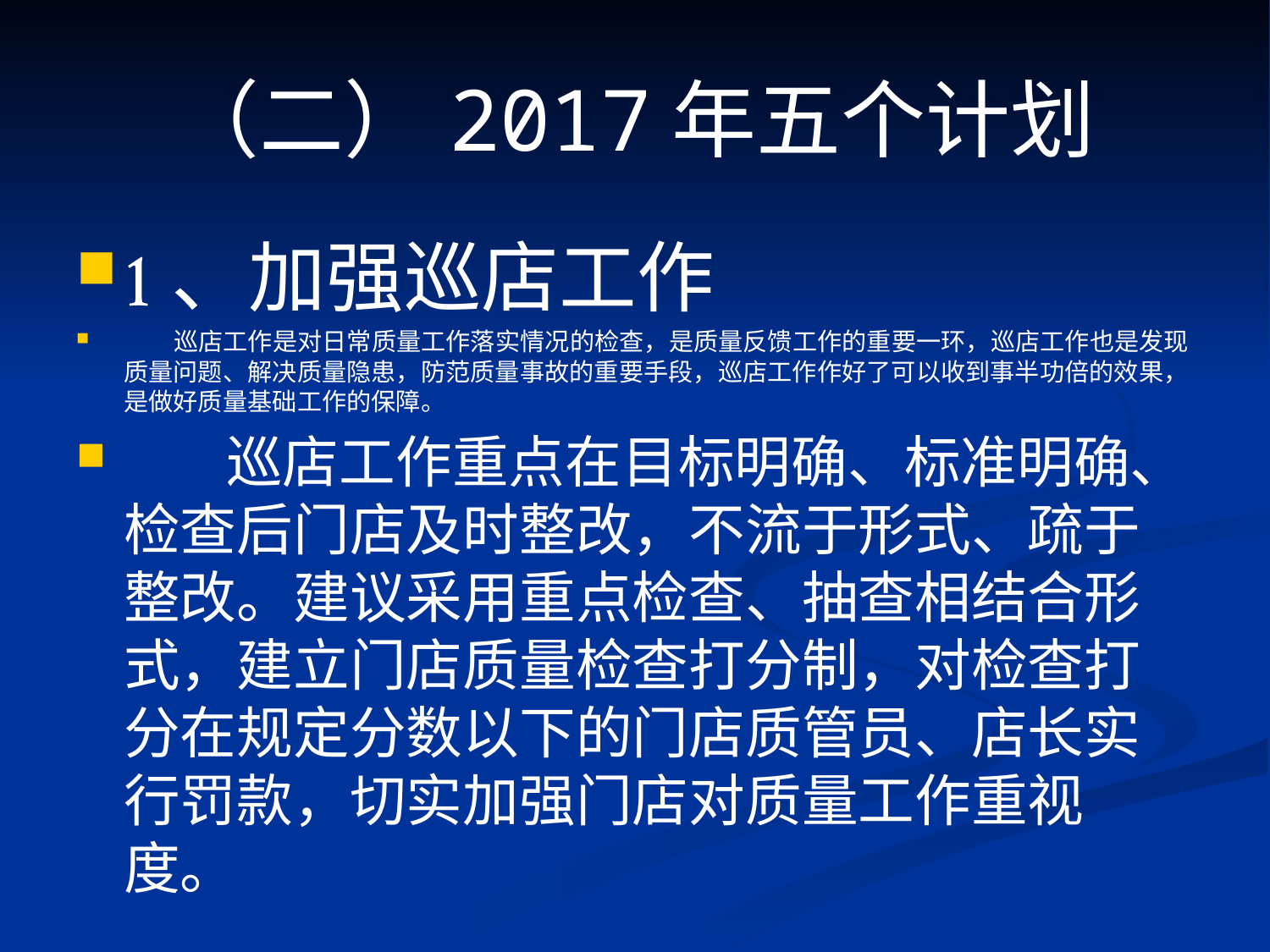

# （二）2017年五个计划
1、加强巡店工作
        巡店工作是对日常质量工作落实情况的检查，是质量反馈工作的重要一环，巡店工作也是发现质量问题、解决质量隐患，防范质量事故的重要手段，巡店工作作好了可以收到事半功倍的效果，是做好质量基础工作的保障。
       巡店工作重点在目标明确、标准明确、检查后门店及时整改，不流于形式、疏于整改。建议采用重点检查、抽查相结合形式，建立门店质量检查打分制，对检查打分在规定分数以下的门店质管员、店长实行罚款，切实加强门店对质量工作重视度。